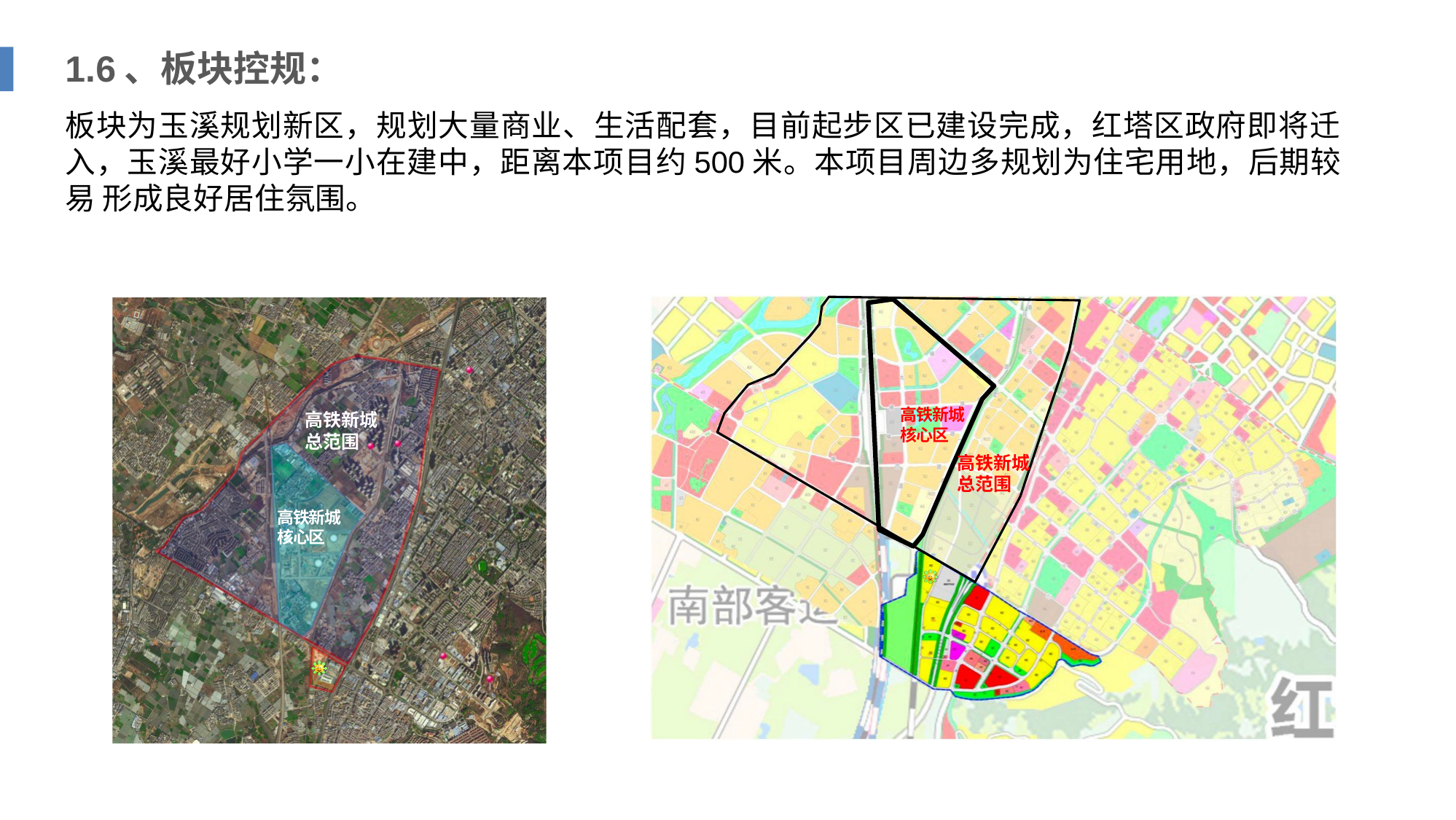

# 1.6、板块控规：
板块为玉溪规划新区，规划大量商业、生活配套，目前起步区已建设完成，红塔区政府即将迁 入，玉溪最好小学一小在建中，距离本项目约500米。本项目周边多规划为住宅用地，后期较易 形成良好居住氛围。

高铁新城 核心区
高铁新城 总范围
高铁新城 总范围
高铁新城 核心区